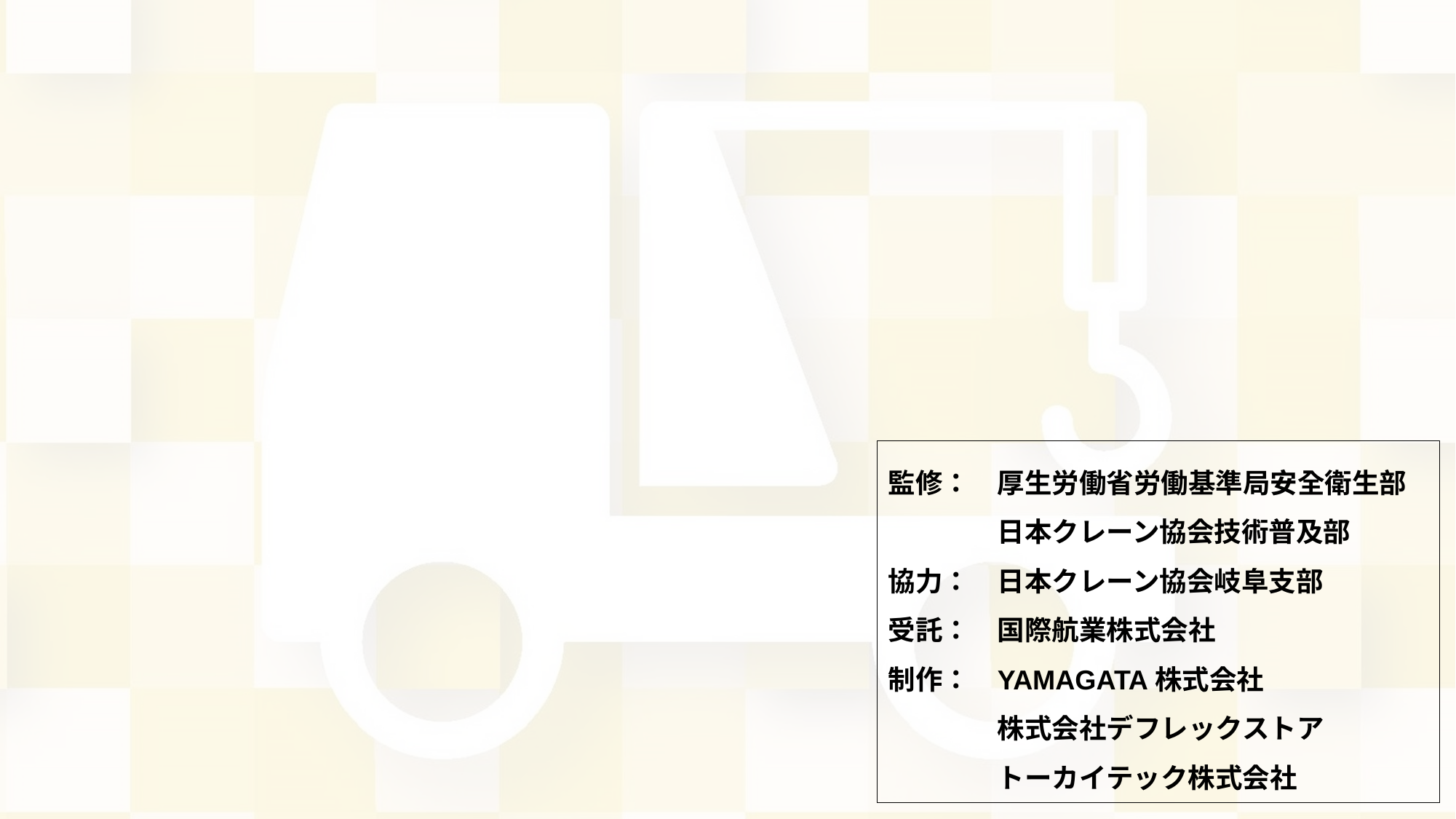

監修：	厚生労働省労働基準局安全衛生部
	日本クレーン協会技術普及部
協力：	日本クレーン協会岐阜支部
受託：	国際航業株式会社
制作：	YAMAGATA株式会社
	株式会社デフレックストア
	トーカイテック株式会社